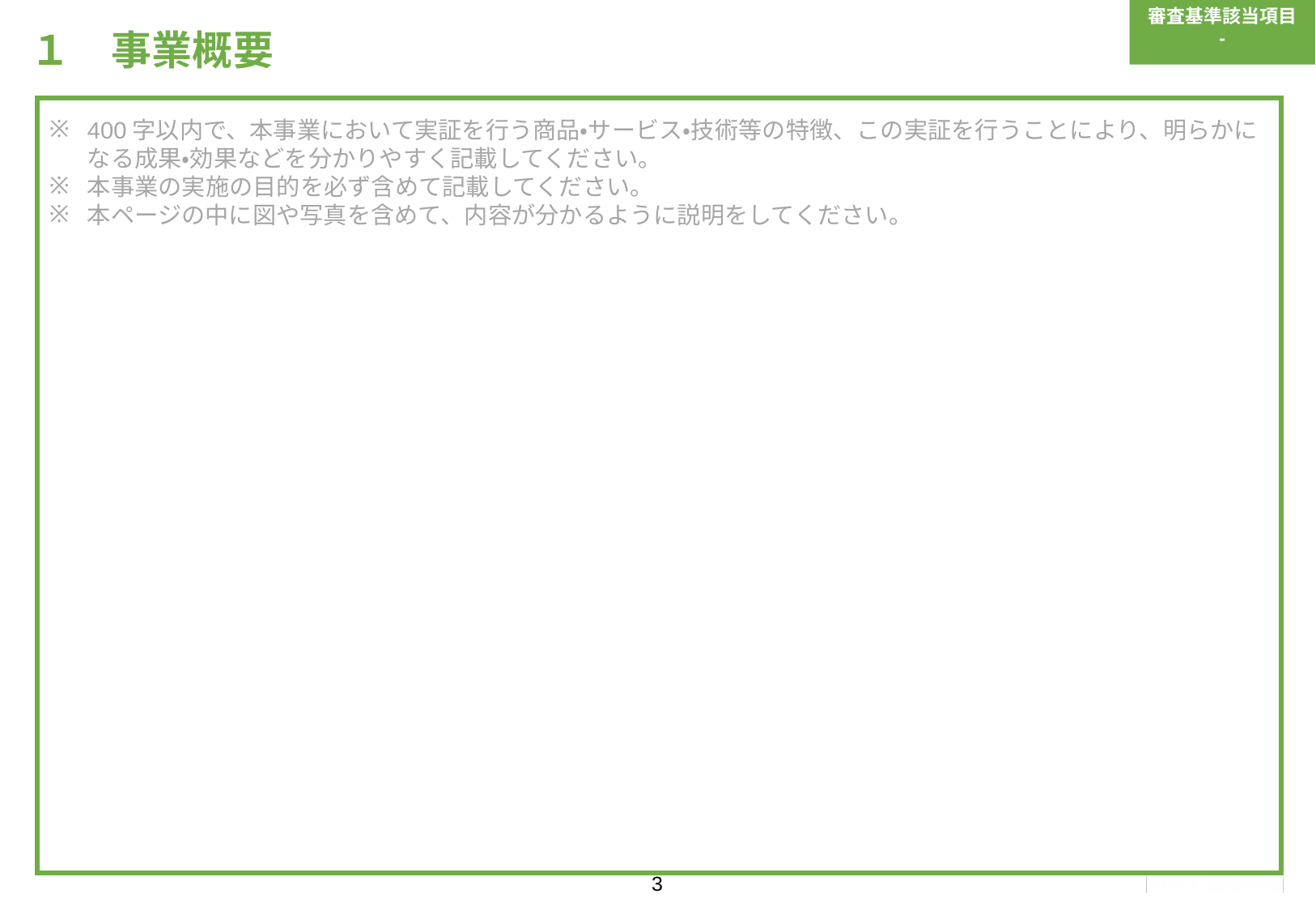

# １　事業概要
審査基準該当項目
-

400字以内で、本事業において実証を行う商品・サービス・技術等の特徴、この実証を行うことにより、明らかになる成果・効果などを分かりやすく記載してください。
本事業の実施の目的を必ず含めて記載してください。
本ページの中に図や写真を含めて、内容が分かるように説明をしてください。